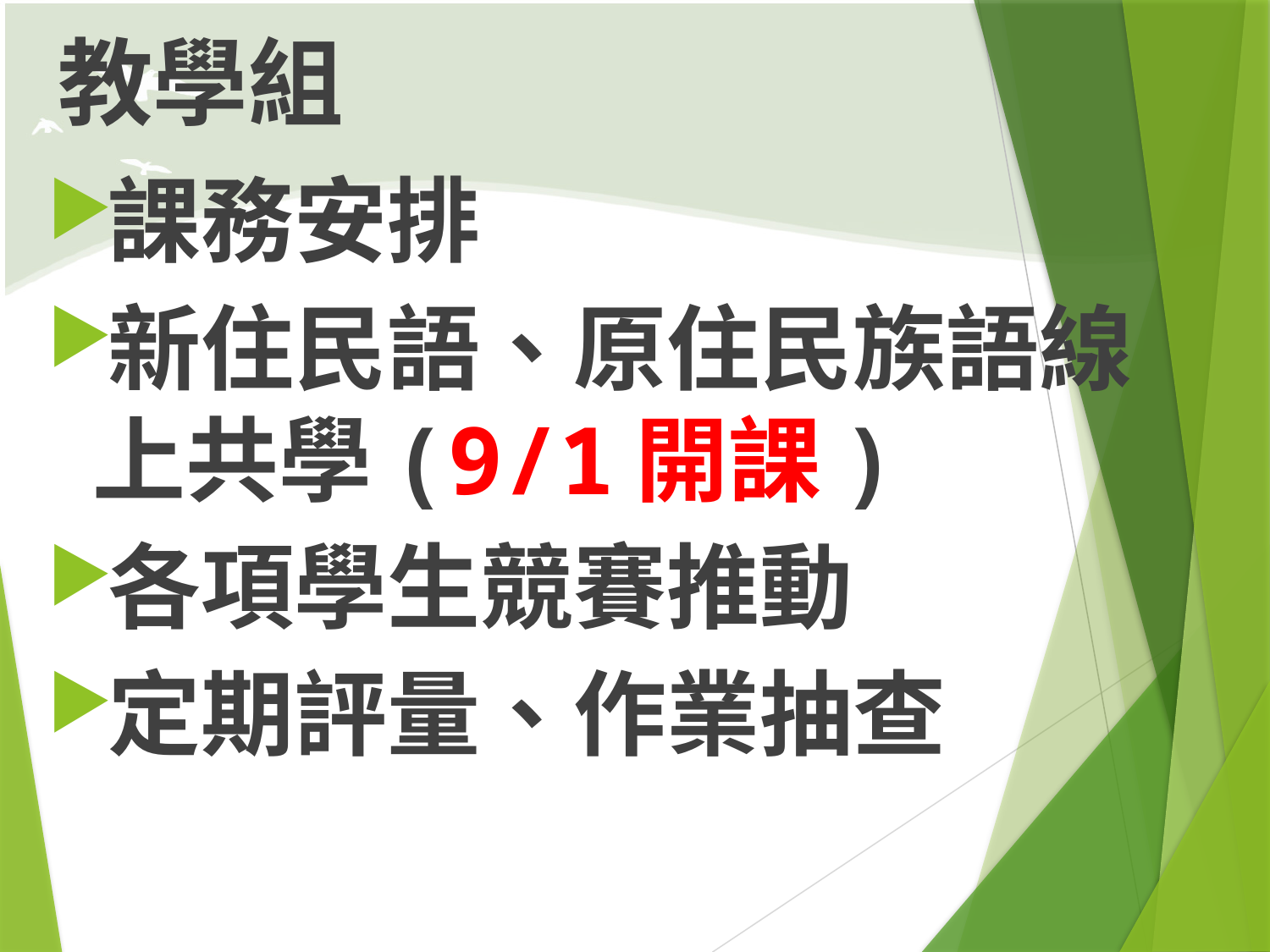

# 教學組
課務安排
新住民語、原住民族語線上共學(9/1開課)
各項學生競賽推動
定期評量、作業抽查